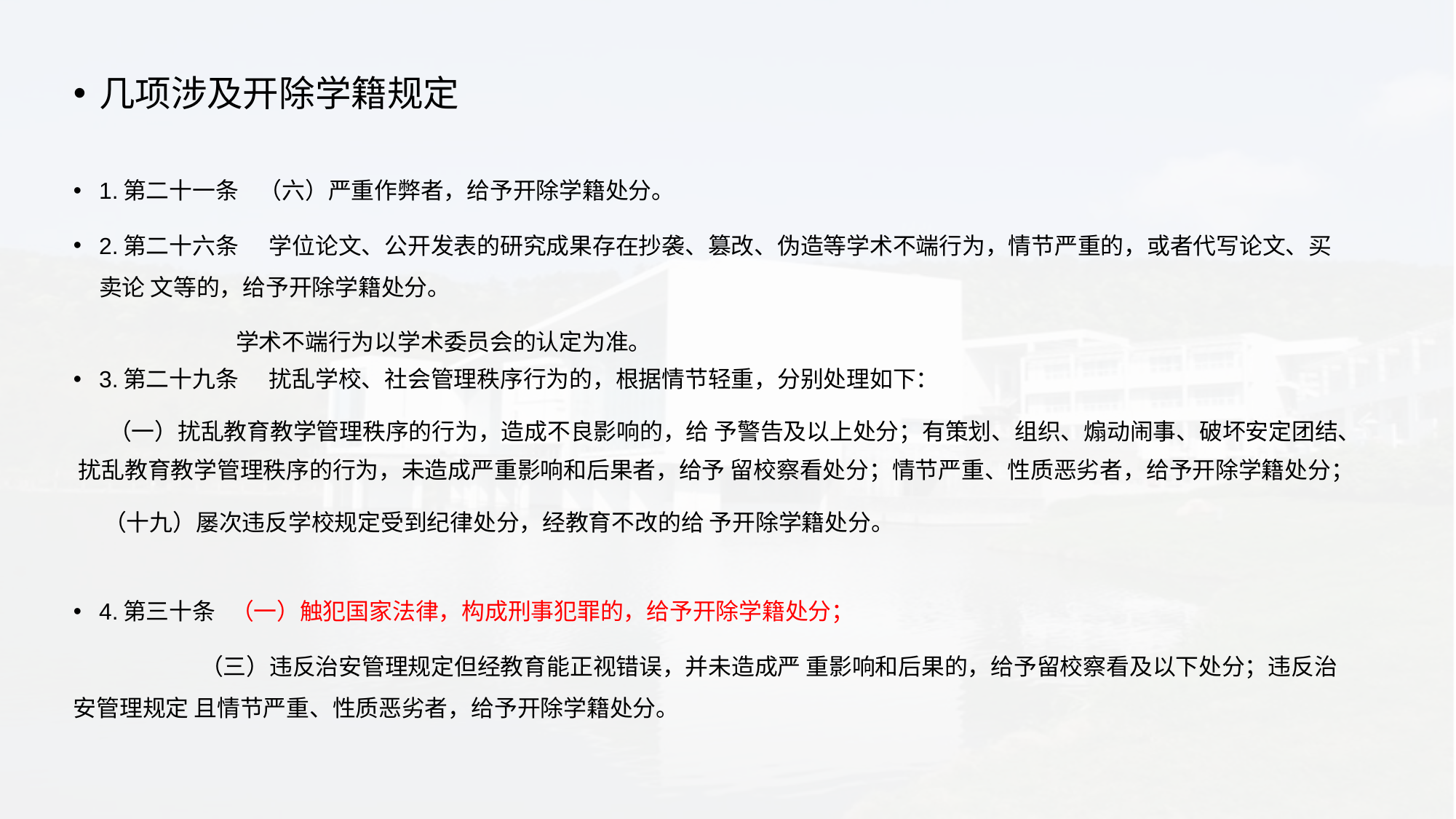

几项涉及开除学籍规定

1.第二十一条    （六）严重作弊者，给予开除学籍处分。
2.第二十六条      学位论文、公开发表的研究成果存在抄袭、篡改、伪造等学术不端行为，情节严重的，或者代写论文、买卖论 文等的，给予开除学籍处分。
                               学术不端行为以学术委员会的认定为准。
3.第二十九条      扰乱学校、社会管理秩序行为的，根据情节轻重，分别处理如下：
      （一）扰乱教育教学管理秩序的行为，造成不良影响的，给 予警告及以上处分；有策划、组织、煽动闹事、破坏安定团结、 扰乱教育教学管理秩序的行为，未造成严重影响和后果者，给予 留校察看处分；情节严重、性质恶劣者，给予开除学籍处分；
     （十九）屡次违反学校规定受到纪律处分，经教育不改的给 予开除学籍处分。

4.第三十条   （一）触犯国家法律，构成刑事犯罪的，给予开除学籍处分；
                        （三）违反治安管理规定但经教育能正视错误，并未造成严 重影响和后果的，给予留校察看及以下处分；违反治安管理规定 且情节严重、性质恶劣者，给予开除学籍处分。